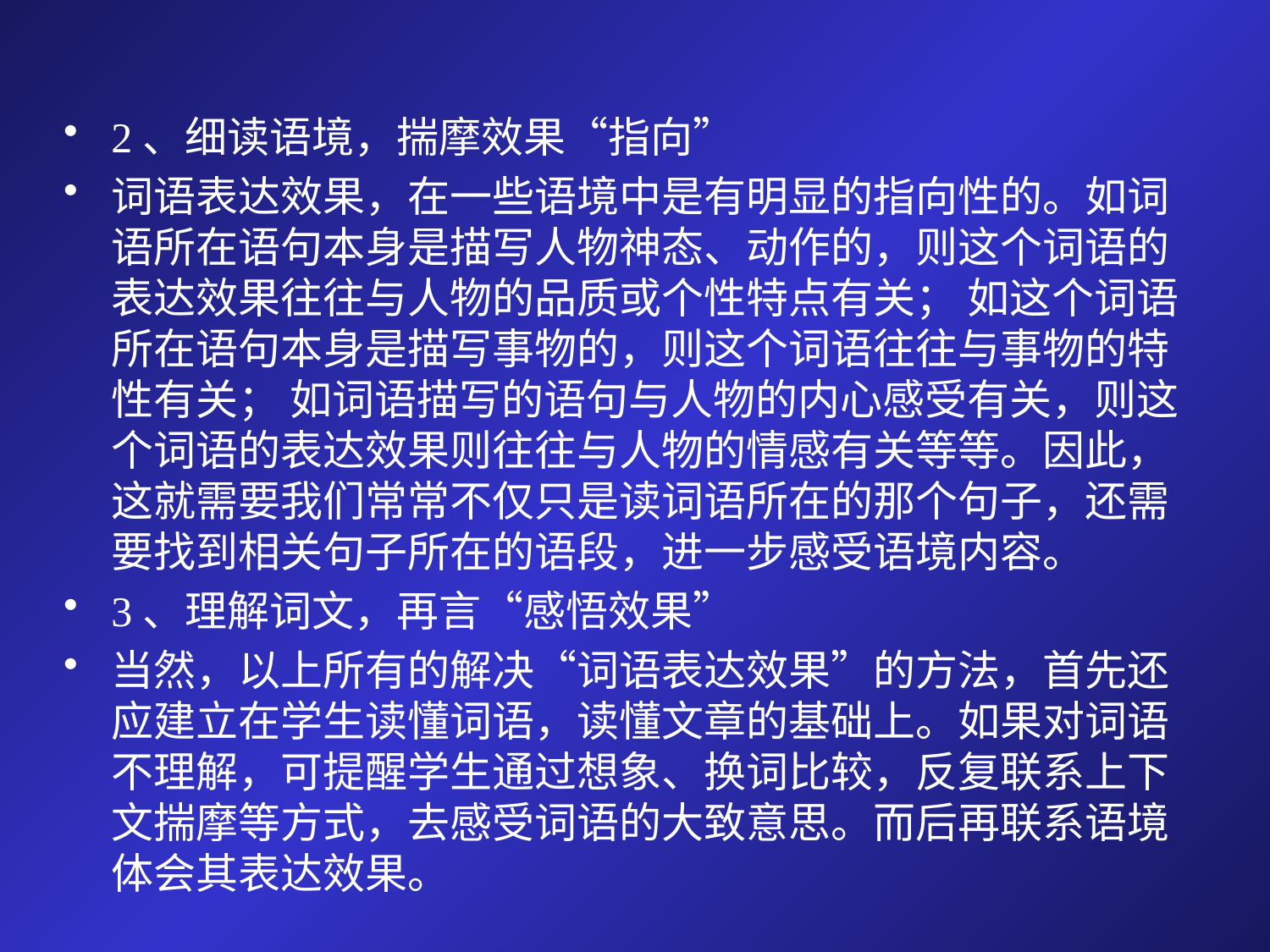

2、细读语境，揣摩效果“指向”
词语表达效果，在一些语境中是有明显的指向性的。如词语所在语句本身是描写人物神态、动作的，则这个词语的表达效果往往与人物的品质或个性特点有关； 如这个词语所在语句本身是描写事物的，则这个词语往往与事物的特性有关； 如词语描写的语句与人物的内心感受有关，则这个词语的表达效果则往往与人物的情感有关等等。因此，这就需要我们常常不仅只是读词语所在的那个句子，还需要找到相关句子所在的语段，进一步感受语境内容。
3、理解词文，再言“感悟效果”
当然，以上所有的解决“词语表达效果”的方法，首先还应建立在学生读懂词语，读懂文章的基础上。如果对词语不理解，可提醒学生通过想象、换词比较，反复联系上下文揣摩等方式，去感受词语的大致意思。而后再联系语境体会其表达效果。